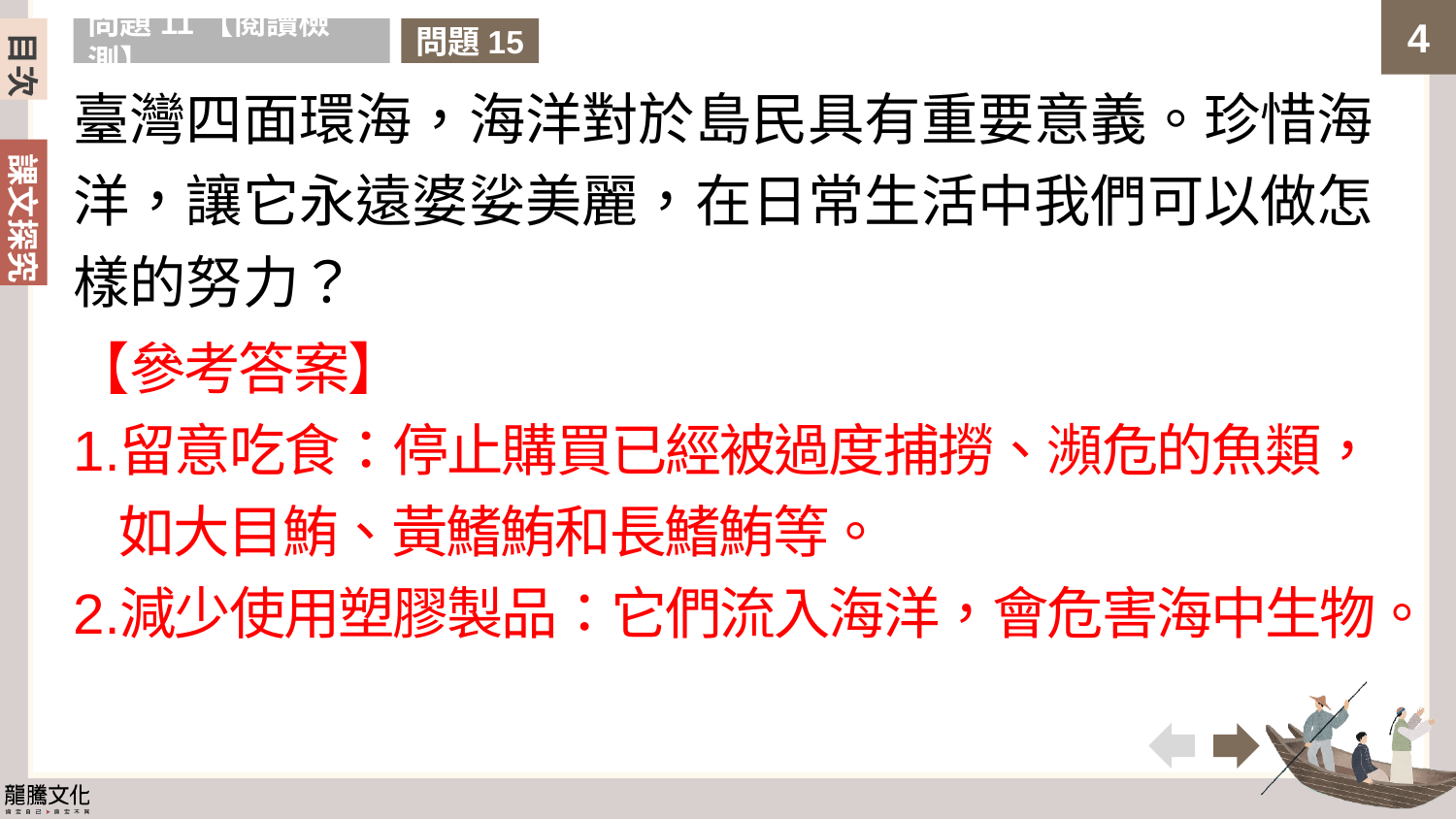

目次
問題11【閱讀檢測】
問題15
臺灣四面環海，海洋對於島民具有重要意義。珍惜海洋，讓它永遠婆娑美麗，在日常生活中我們可以做怎樣的努力？
【參考答案】
留意吃食：停止購買已經被過度捕撈、瀕危的魚類，如大目鮪、黃鰭鮪和長鰭鮪等。
減少使用塑膠製品：它們流入海洋，會危害海中生物。